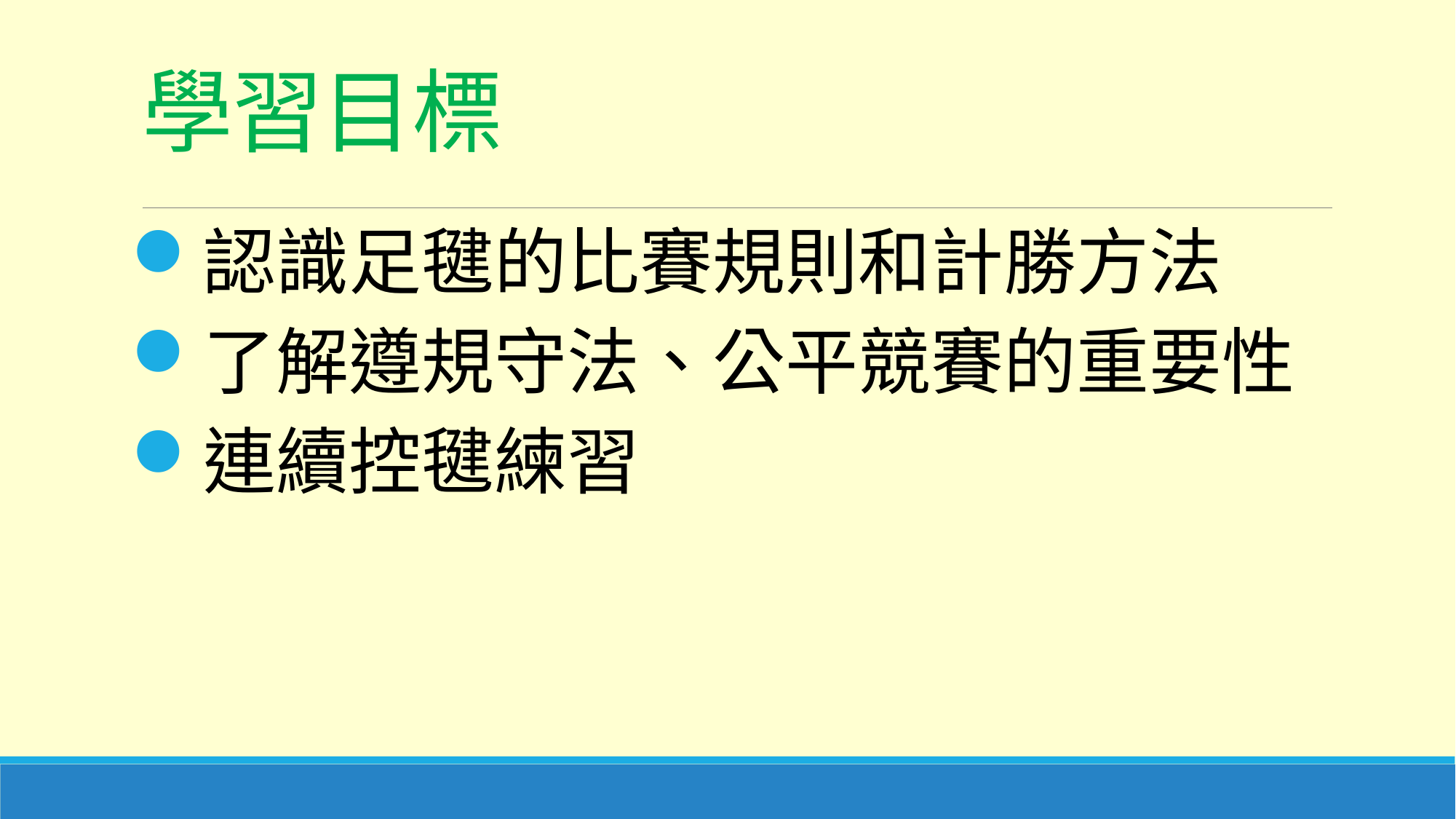

# 學習目標
認識足毽的比賽規則和計勝方法
了解遵規守法、公平競賽的重要性
連續控毽練習